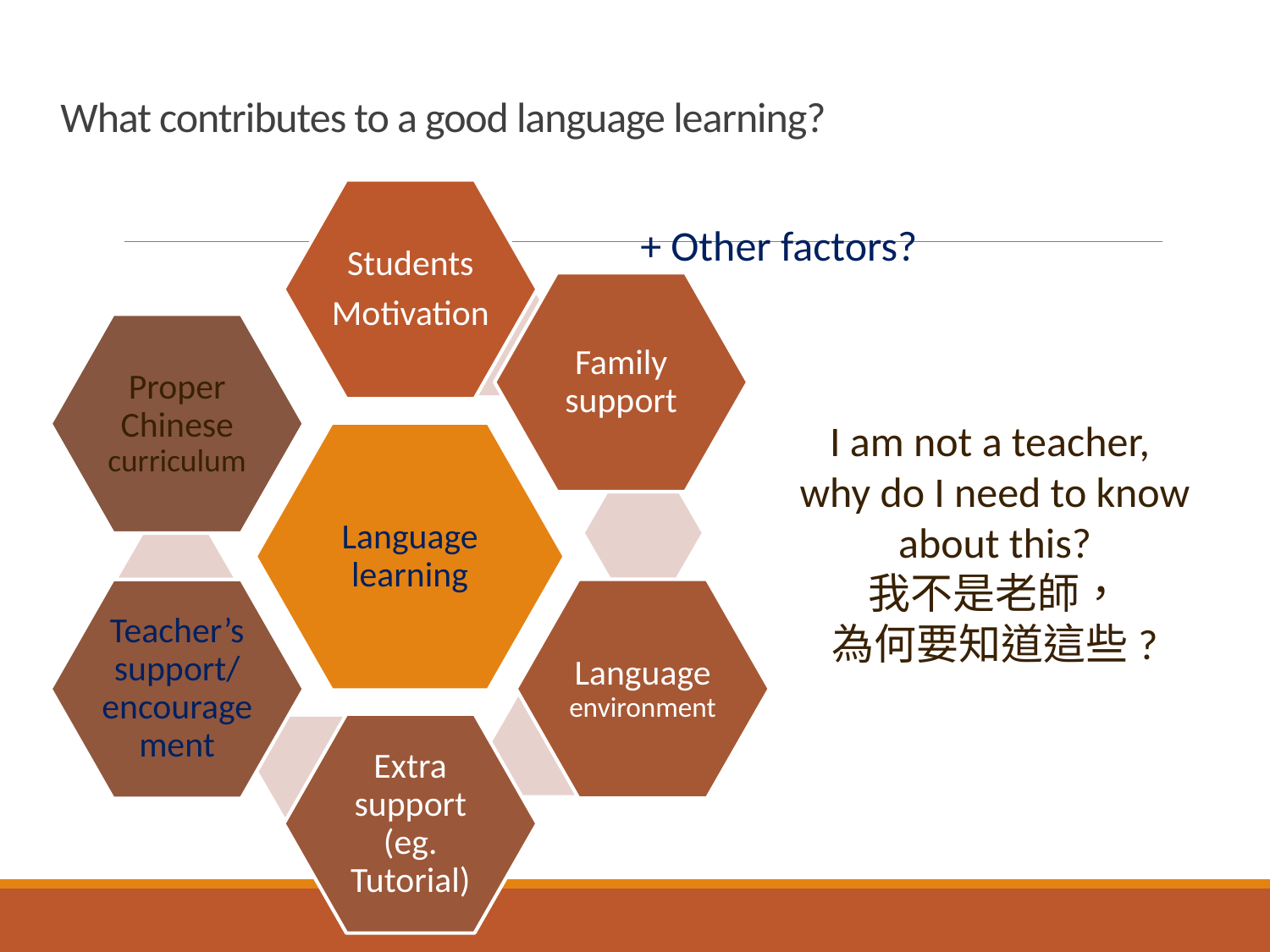

# What contributes to a good language learning?
Language learning
Students
Motivation
Family support
Language environment
Extra support (eg. Tutorial)
Teacher’s support/ encouragement
Proper Chinese curriculum
+ Other factors?
I am not a teacher,
why do I need to know about this?
我不是老師，
為何要知道這些?